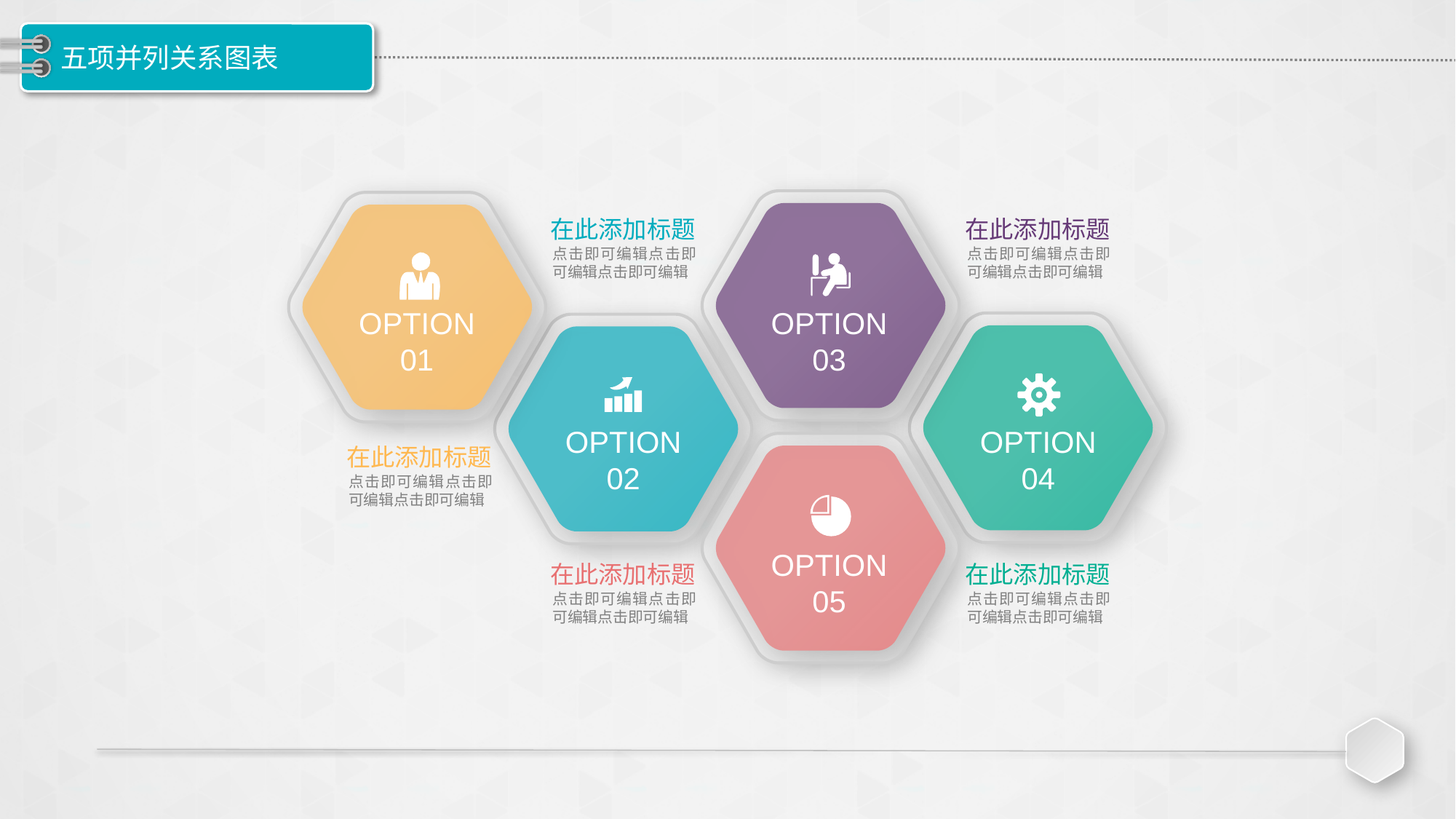

# 五项并列关系图表

在此添加标题
点击即可编辑点击即可编辑点击即可编辑
在此添加标题
点击即可编辑点击即可编辑点击即可编辑

OPTION 01
OPTION 03

OPTION 02
OPTION 04

在此添加标题
点击即可编辑点击即可编辑点击即可编辑

OPTION 05
在此添加标题
点击即可编辑点击即可编辑点击即可编辑
在此添加标题
点击即可编辑点击即可编辑点击即可编辑
148